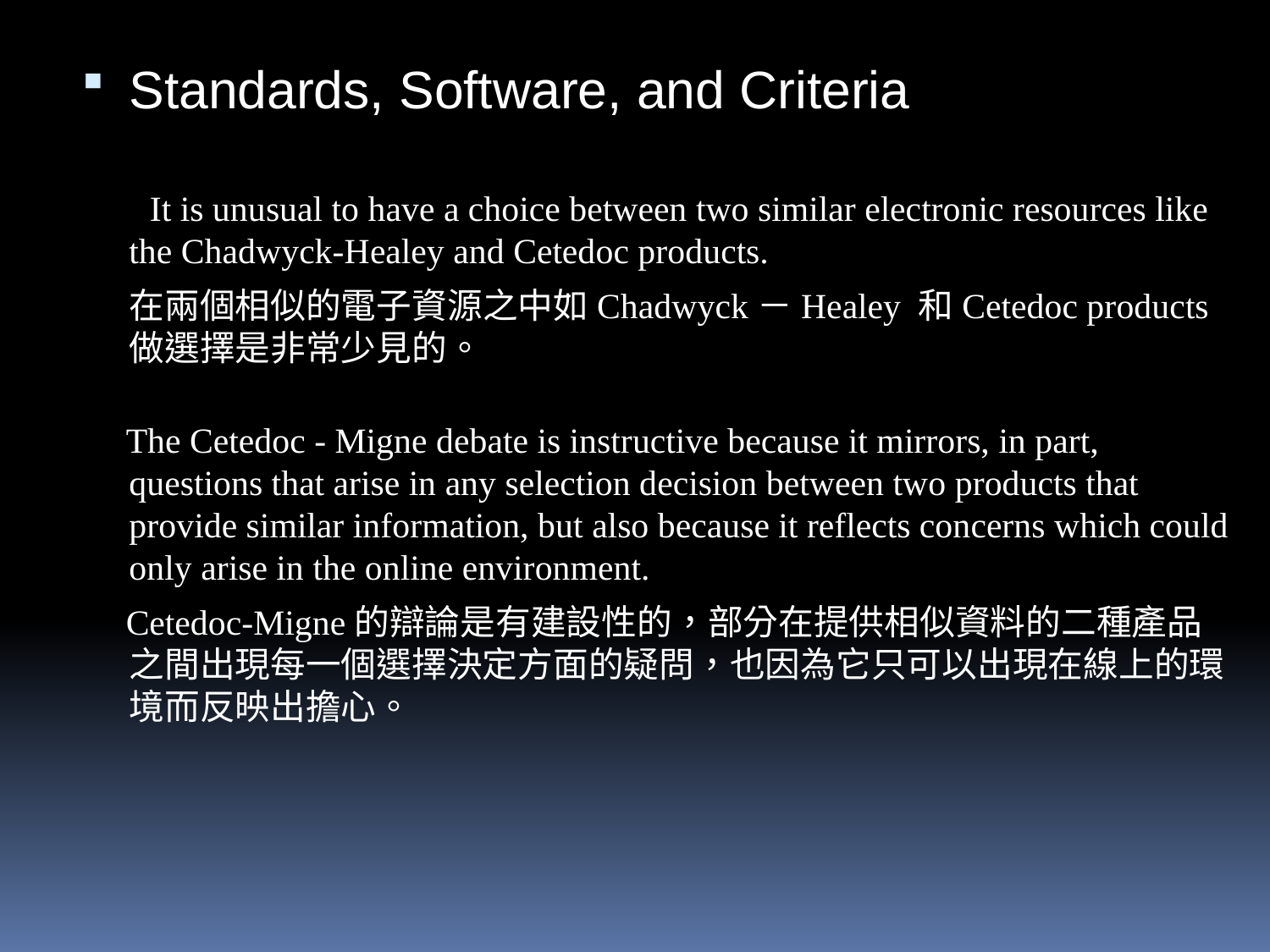

Standards, Software, and Criteria

       It is unusual to have a choice between two similar electronic resources like the Chadwyck-Healey and Cetedoc products.
     在兩個相似的電子資源之中如Chadwyck－Healey 和Cetedoc products做選擇是非常少見的。

     The Cetedoc - Migne debate is instructive because it mirrors, in part, questions that arise in any selection decision between two products that provide similar information, but also because it reflects concerns which could only arise in the online environment.
     Cetedoc-Migne的辯論是有建設性的，部分在提供相似資料的二種產品之間出現每一個選擇決定方面的疑問，也因為它只可以出現在線上的環境而反映出擔心。